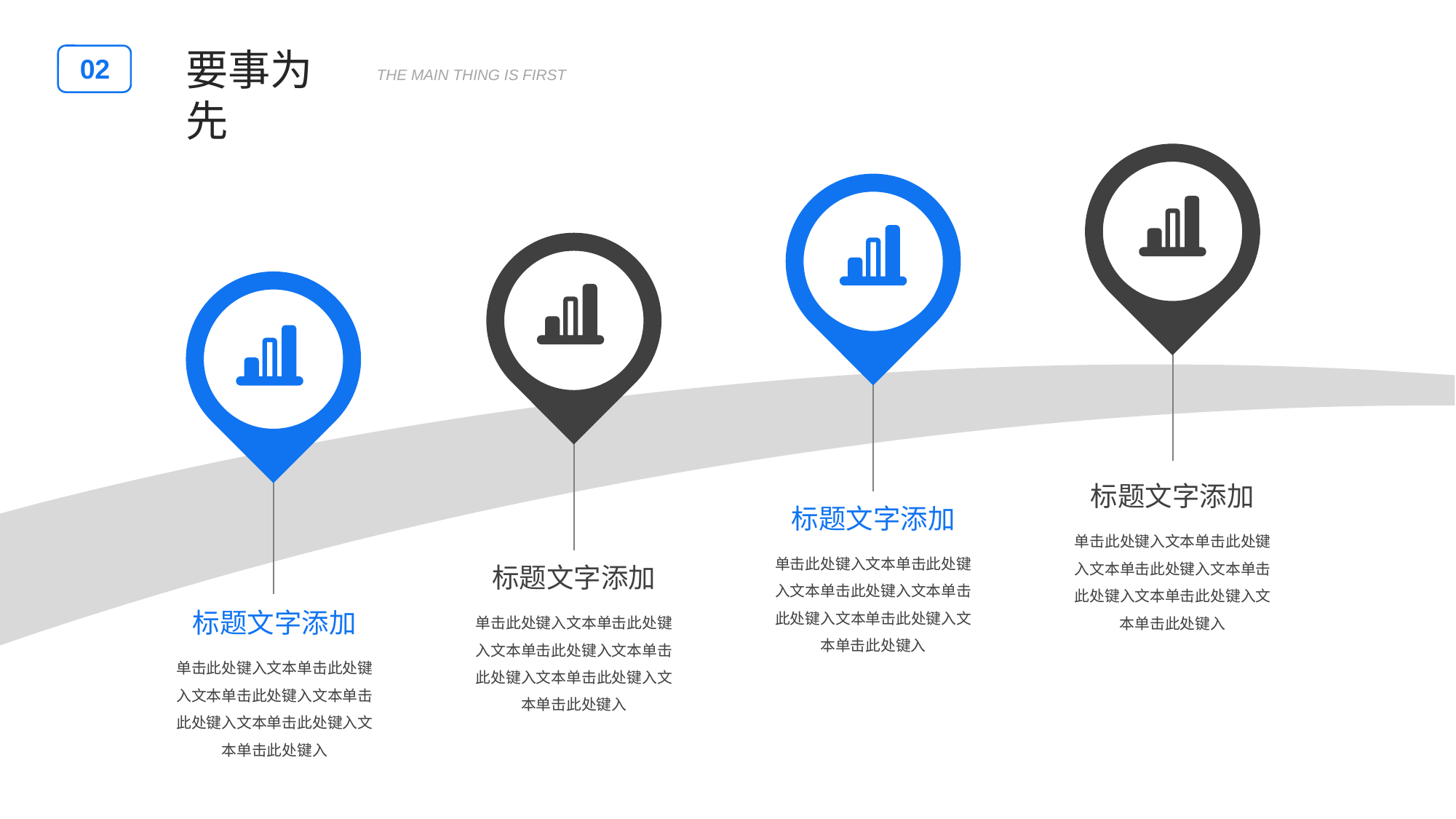

BY YUSHEN
要事为先

02
THE MAIN THING IS FIRST

标题文字添加
单击此处键入文本单击此处键入文本单击此处键入文本单击此处键入文本单击此处键入文本单击此处键入

标题文字添加
单击此处键入文本单击此处键入文本单击此处键入文本单击此处键入文本单击此处键入文本单击此处键入

标题文字添加
单击此处键入文本单击此处键入文本单击此处键入文本单击此处键入文本单击此处键入文本单击此处键入

标题文字添加
单击此处键入文本单击此处键入文本单击此处键入文本单击此处键入文本单击此处键入文本单击此处键入